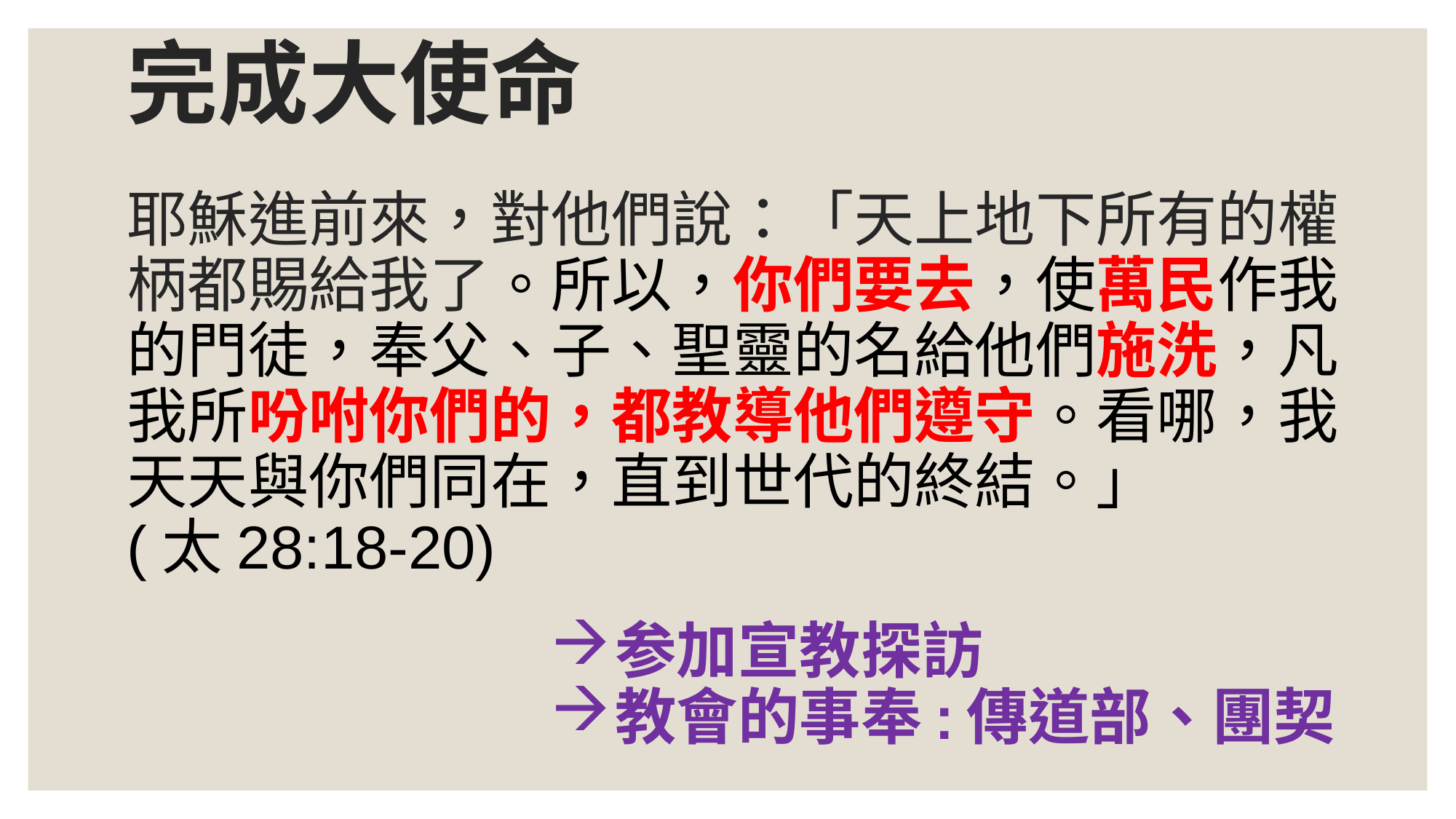

完成大使命
# 耶穌進前來，對他們說：「天上地下所有的權柄都賜給我了。所以，你們要去，使萬民作我的門徒，奉父、子、聖靈的名給他們施洗，凡我所吩咐你們的，都教導他們遵守。看哪，我天天與你們同在，直到世代的終結。」 (太28:18-20)
参加宣教探訪
教會的事奉:傳道部、團契